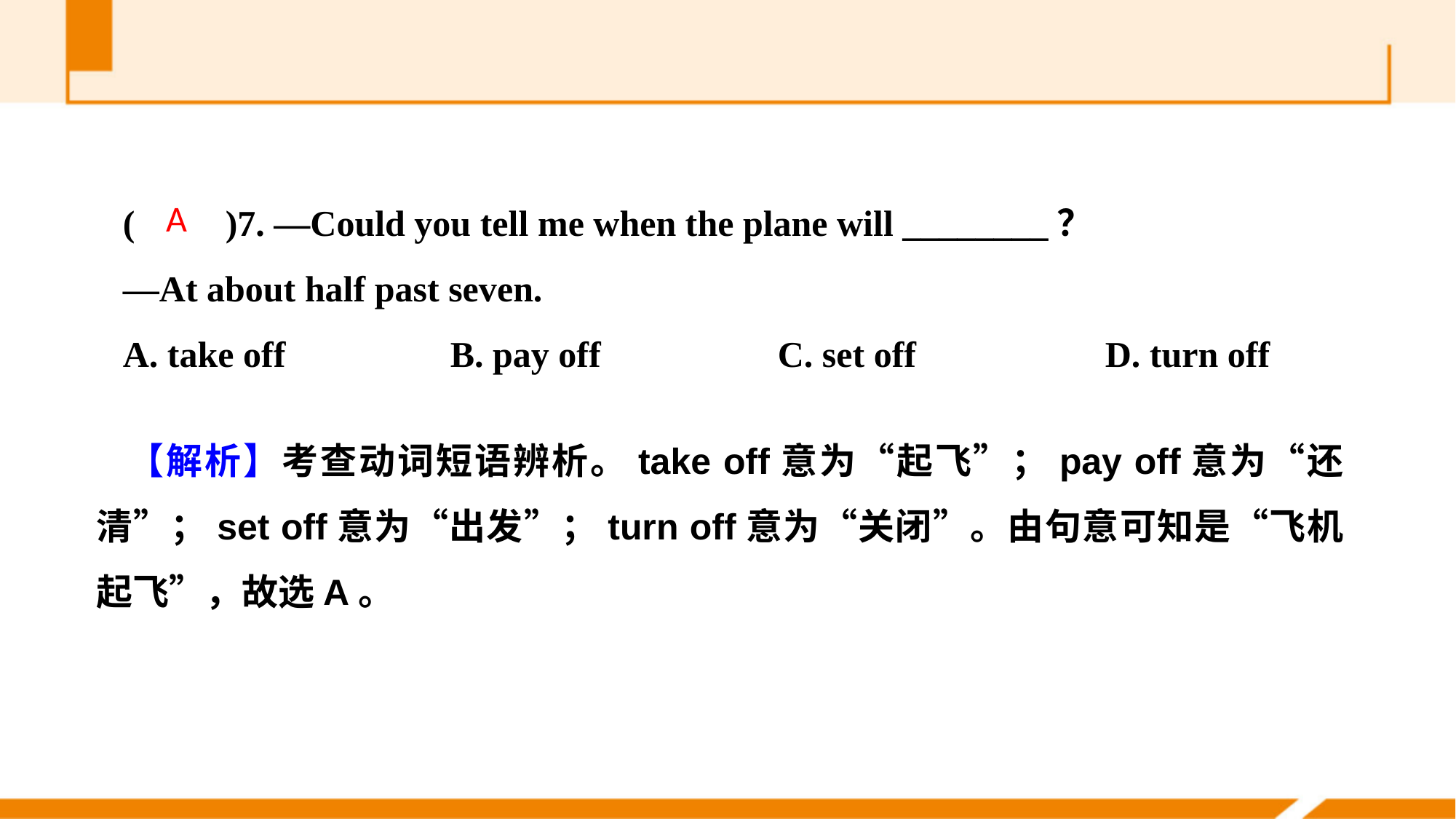

(　　)7. —Could you tell me when the plane will ________？
—At about half past seven.
A. take off  		B. pay off		C. set off  		D. turn off
A
【解析】考查动词短语辨析。take off意为“起飞”；pay off意为“还清”；set off意为“出发”；turn off意为“关闭”。由句意可知是“飞机起飞”，故选A。